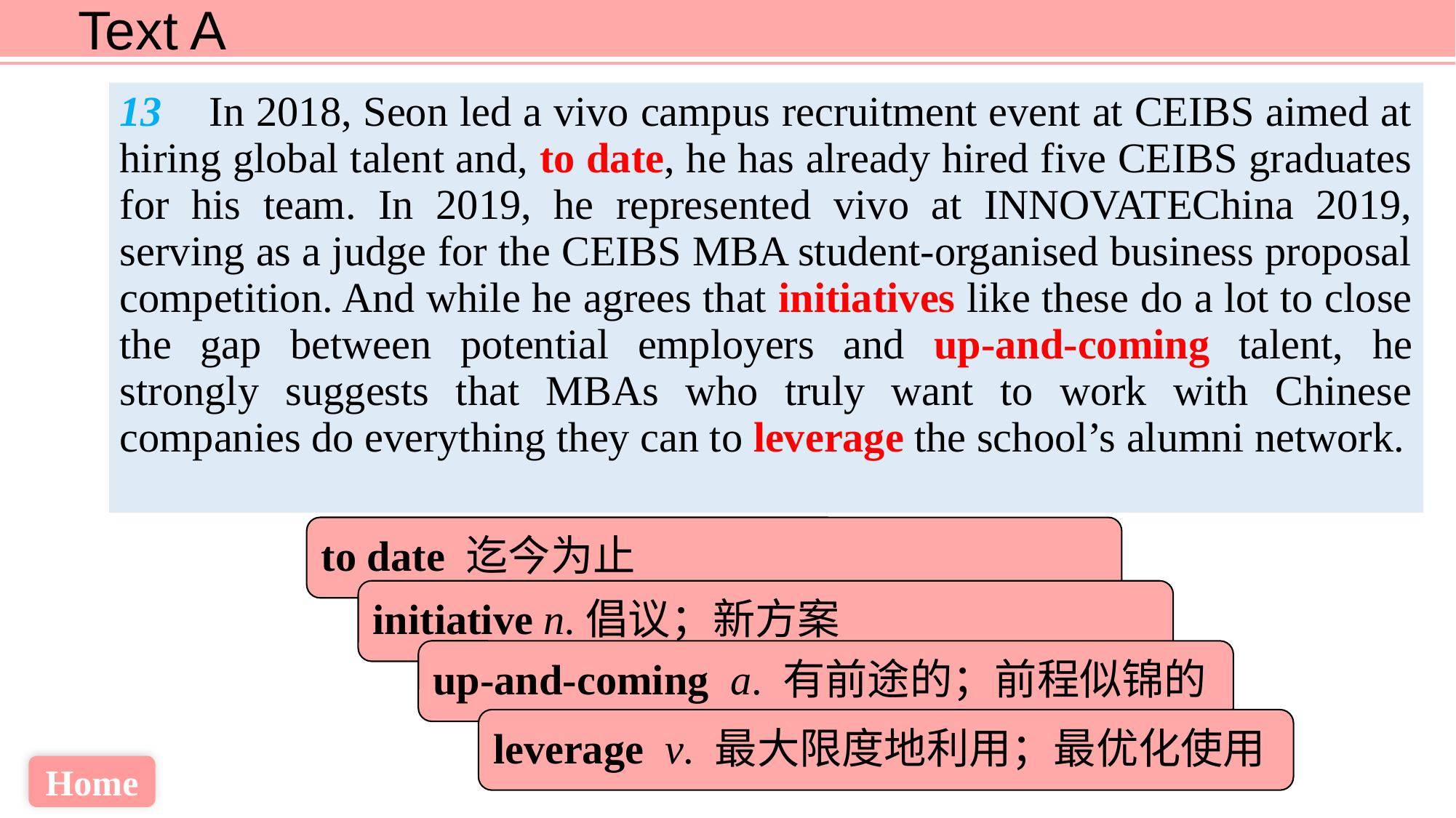

13    In 2018, Seon led a vivo campus recruitment event at CEIBS aimed at hiring global talent and, to date, he has already hired five CEIBS graduates for his team. In 2019, he represented vivo at INNOVATEChina 2019, serving as a judge for the CEIBS MBA student-organised business proposal competition. And while he agrees that initiatives like these do a lot to close the gap between potential employers and up-and-coming talent, he strongly suggests that MBAs who truly want to work with Chinese companies do everything they can to leverage the school’s alumni network.

to date 迄今为止
initiative n.倡议；新方案
up-and-coming  a. 有前途的；前程似锦的
leverage  v. 最大限度地利用；最优化使用